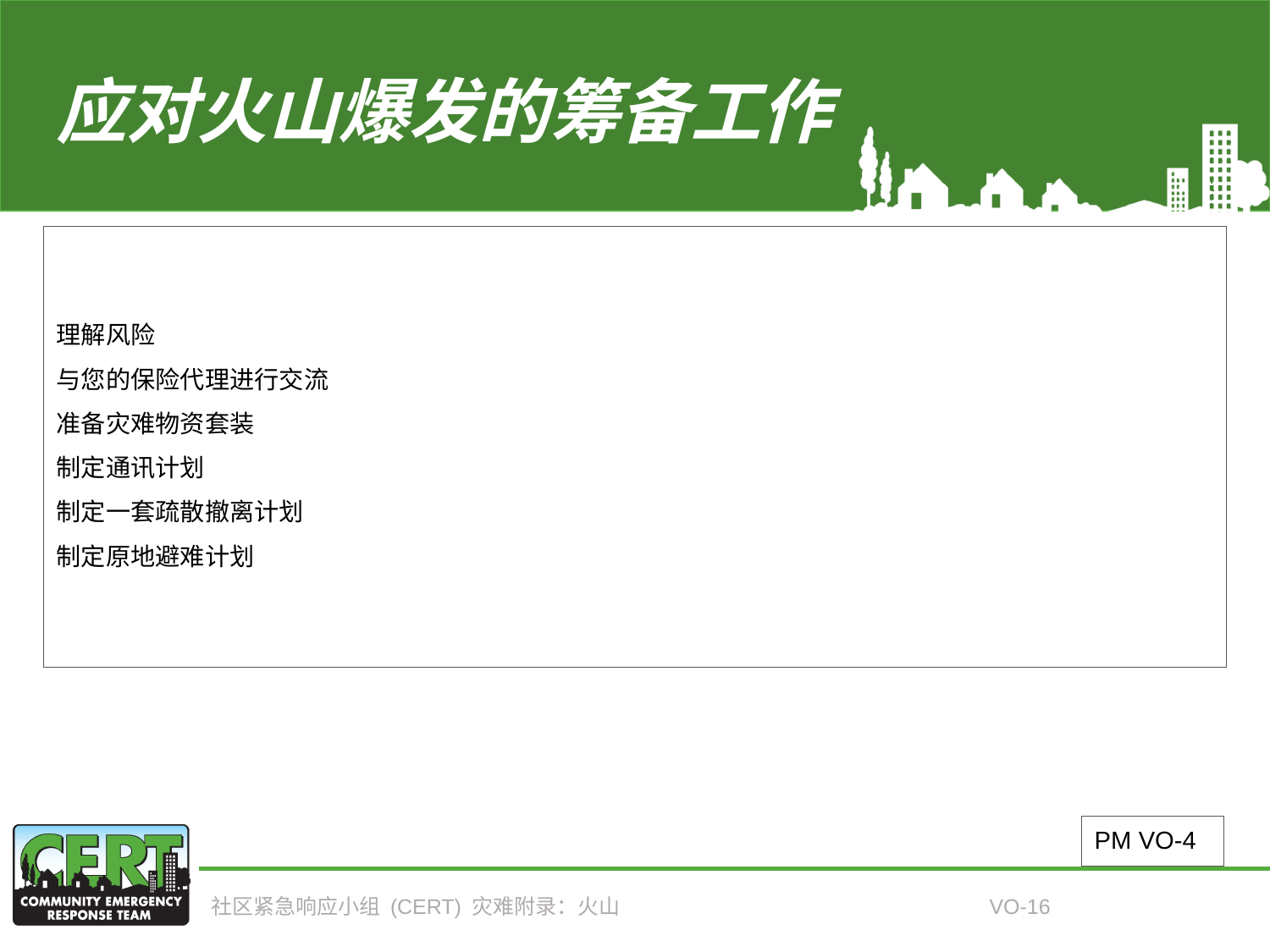

# 应对火山爆发的筹备工作
理解风险
与您的保险代理进行交流
准备灾难物资套装
制定通讯计划
制定一套疏散撤离计划
制定原地避难计划
PM VO-4
社区紧急响应小组 (CERT) 灾难附录：火山
VO-16